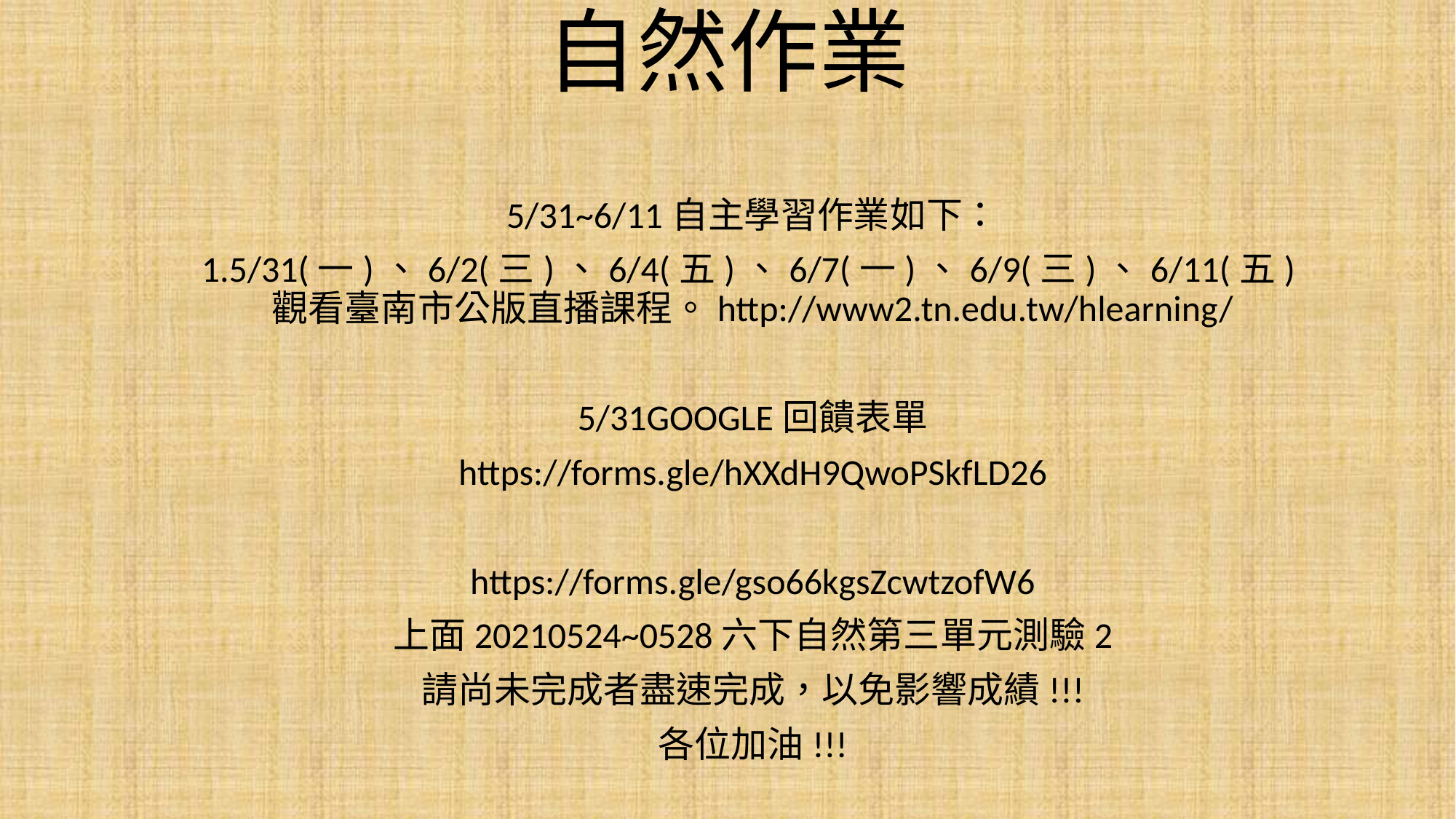

# 自然作業
5/31~6/11自主學習作業如下：
1.5/31(一)、6/2(三)、6/4(五)、6/7(一)、6/9(三)、6/11(五)觀看臺南市公版直播課程。http://www2.tn.edu.tw/hlearning/

5/31GOOGLE回饋表單
https://forms.gle/hXXdH9QwoPSkfLD26

https://forms.gle/gso66kgsZcwtzofW6
上面20210524~0528六下自然第三單元測驗2
請尚未完成者盡速完成，以免影響成績!!!
各位加油!!!